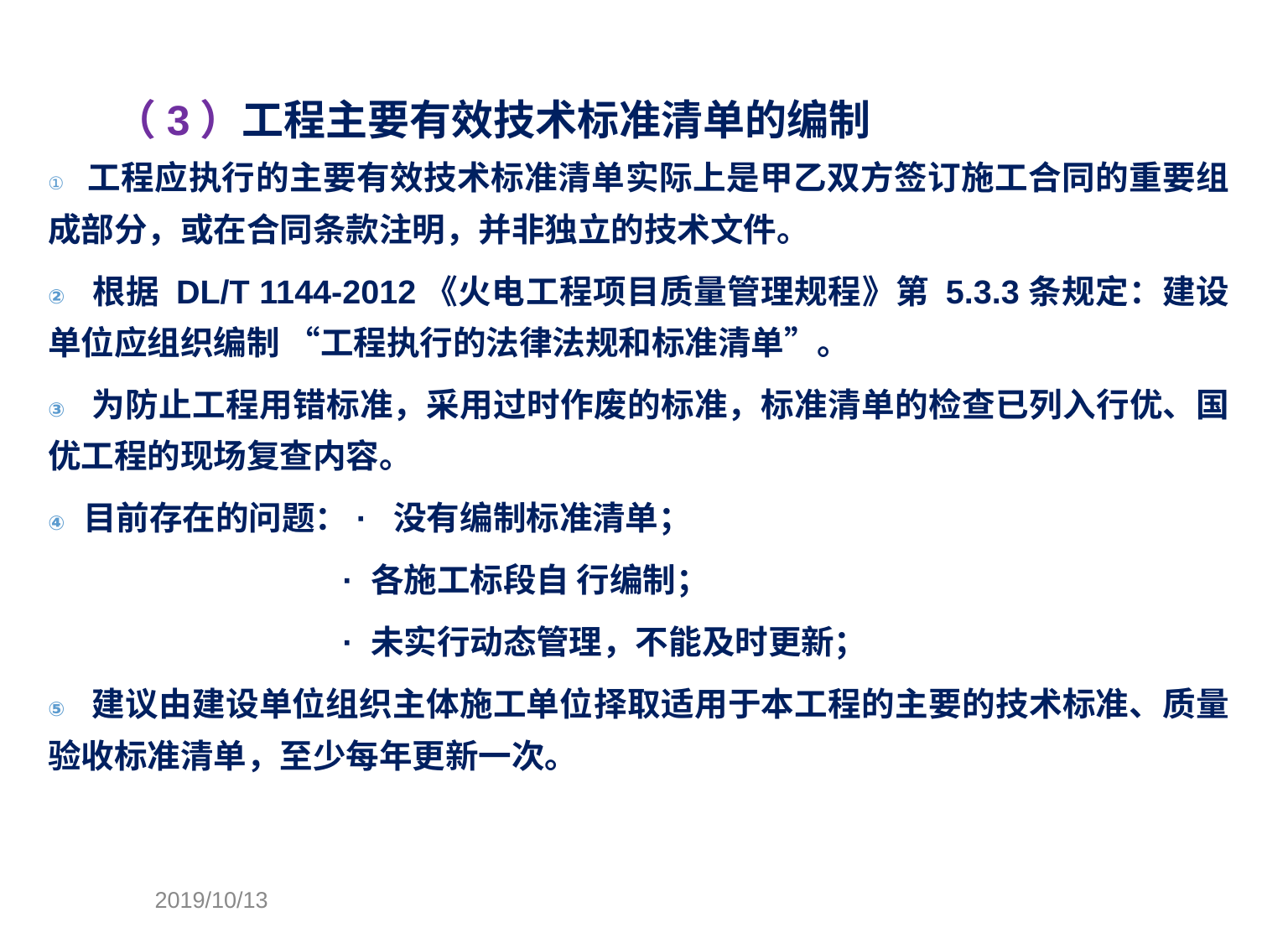

（3）工程主要有效技术标准清单的编制
  工程应执行的主要有效技术标准清单实际上是甲乙双方签订施工合同的重要组成部分，或在合同条款注明，并非独立的技术文件。
  根据 DL/T 1144-2012《火电工程项目质量管理规程》第 5.3.3条规定：建设单位应组织编制 “工程执行的法律法规和标准清单”。
  为防止工程用错标准，采用过时作废的标准，标准清单的检查已列入行优、国优工程的现场复查内容。
 目前存在的问题：·  没有编制标准清单；
                             · 各施工标段自 行编制；
                             · 未实行动态管理，不能及时更新；
  建议由建设单位组织主体施工单位择取适用于本工程的主要的技术标准、质量验收标准清单，至少每年更新一次。
2019/10/13